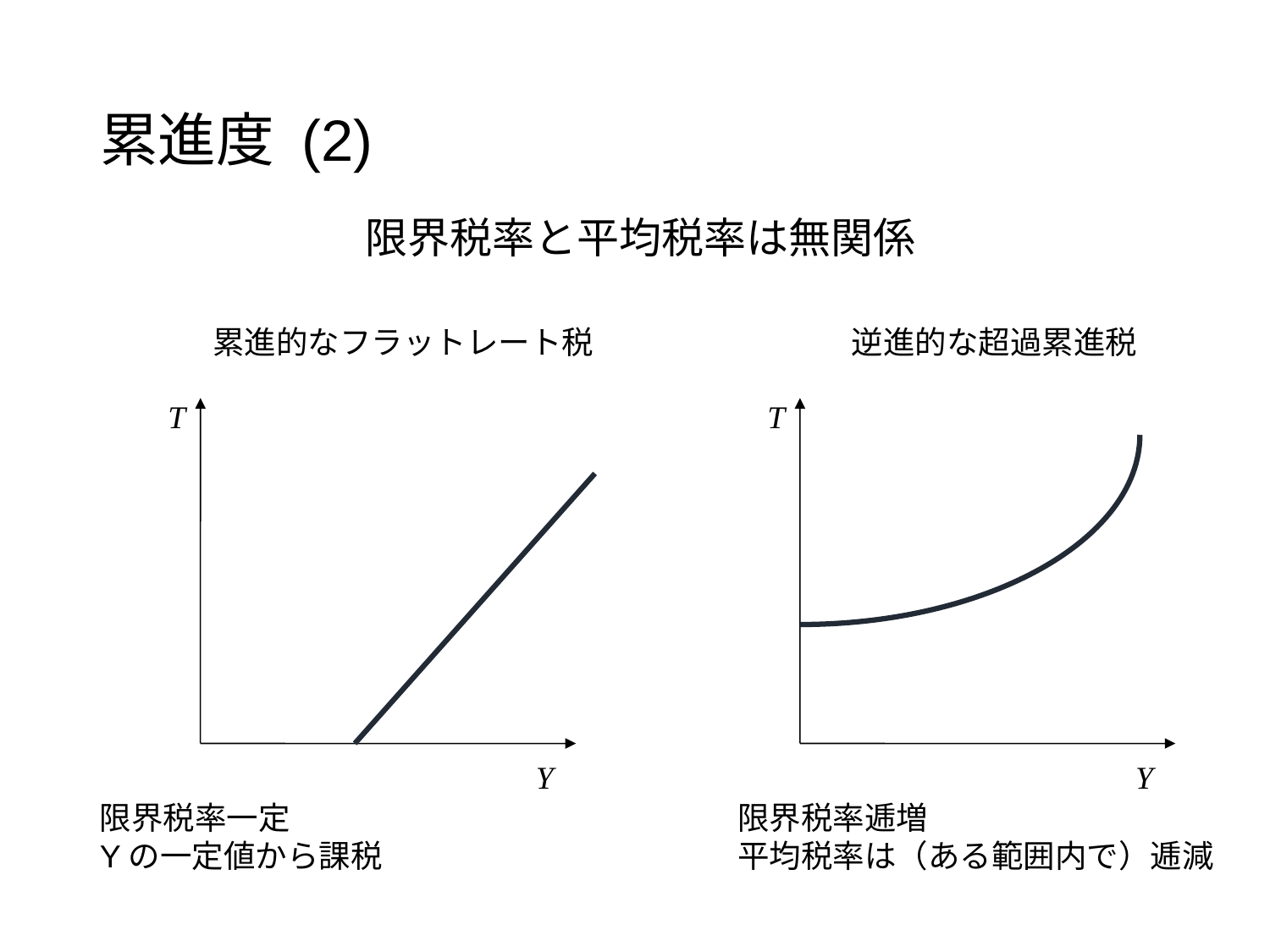

# 累進度 (2)
限界税率と平均税率は無関係
累進的なフラットレート税
逆進的な超過累進税
T

Y
T

Y

限界税率一定
Yの一定値から課税
限界税率逓増
平均税率は（ある範囲内で）逓減